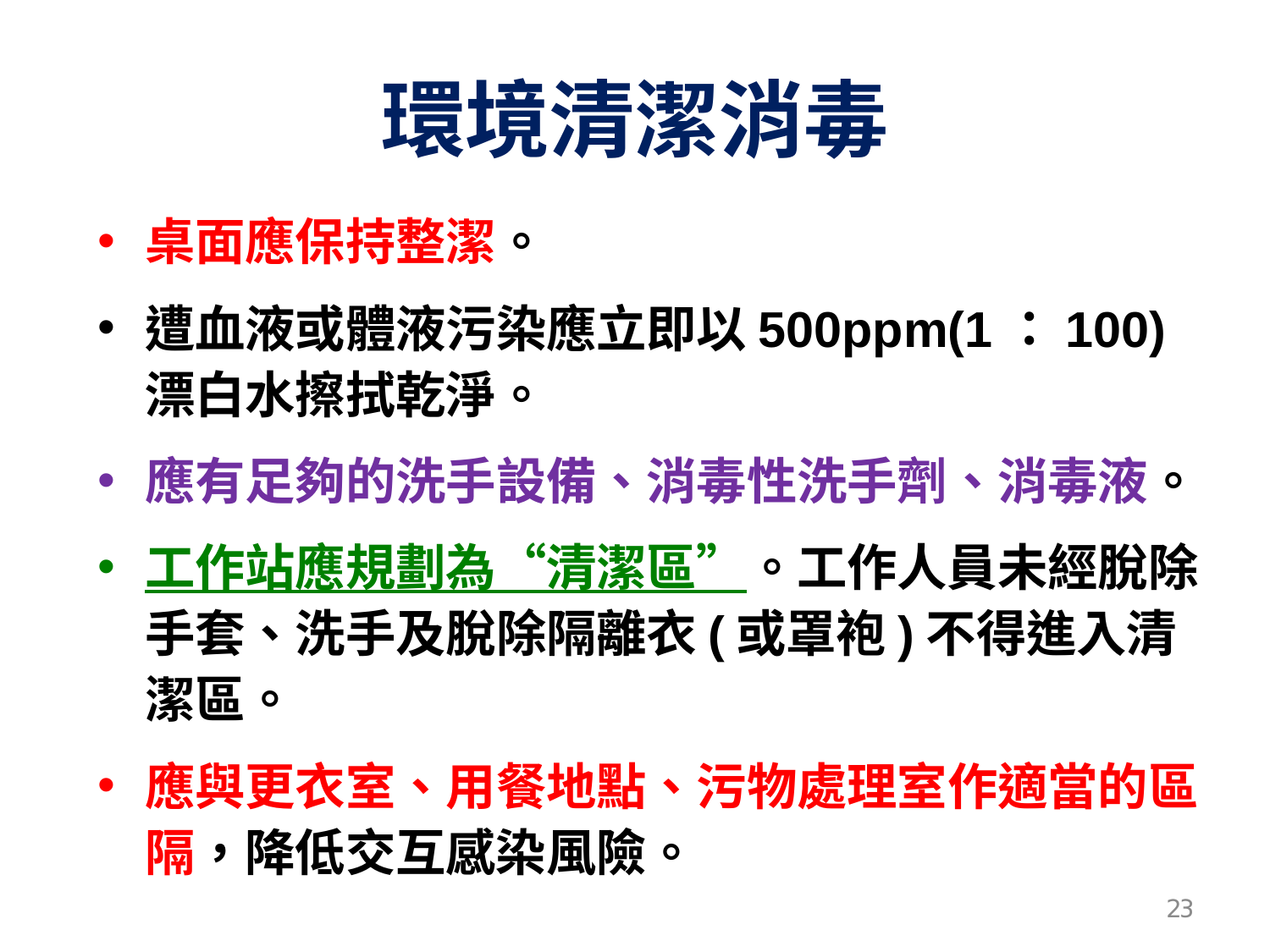

# 環境清潔消毒
桌面應保持整潔。
遭血液或體液污染應立即以500ppm(1：100)漂白水擦拭乾淨。
應有足夠的洗手設備、消毒性洗手劑、消毒液。
工作站應規劃為“清潔區”。工作人員未經脫除手套、洗手及脫除隔離衣(或罩袍)不得進入清潔區。
應與更衣室、用餐地點、污物處理室作適當的區隔，降低交互感染風險。
23